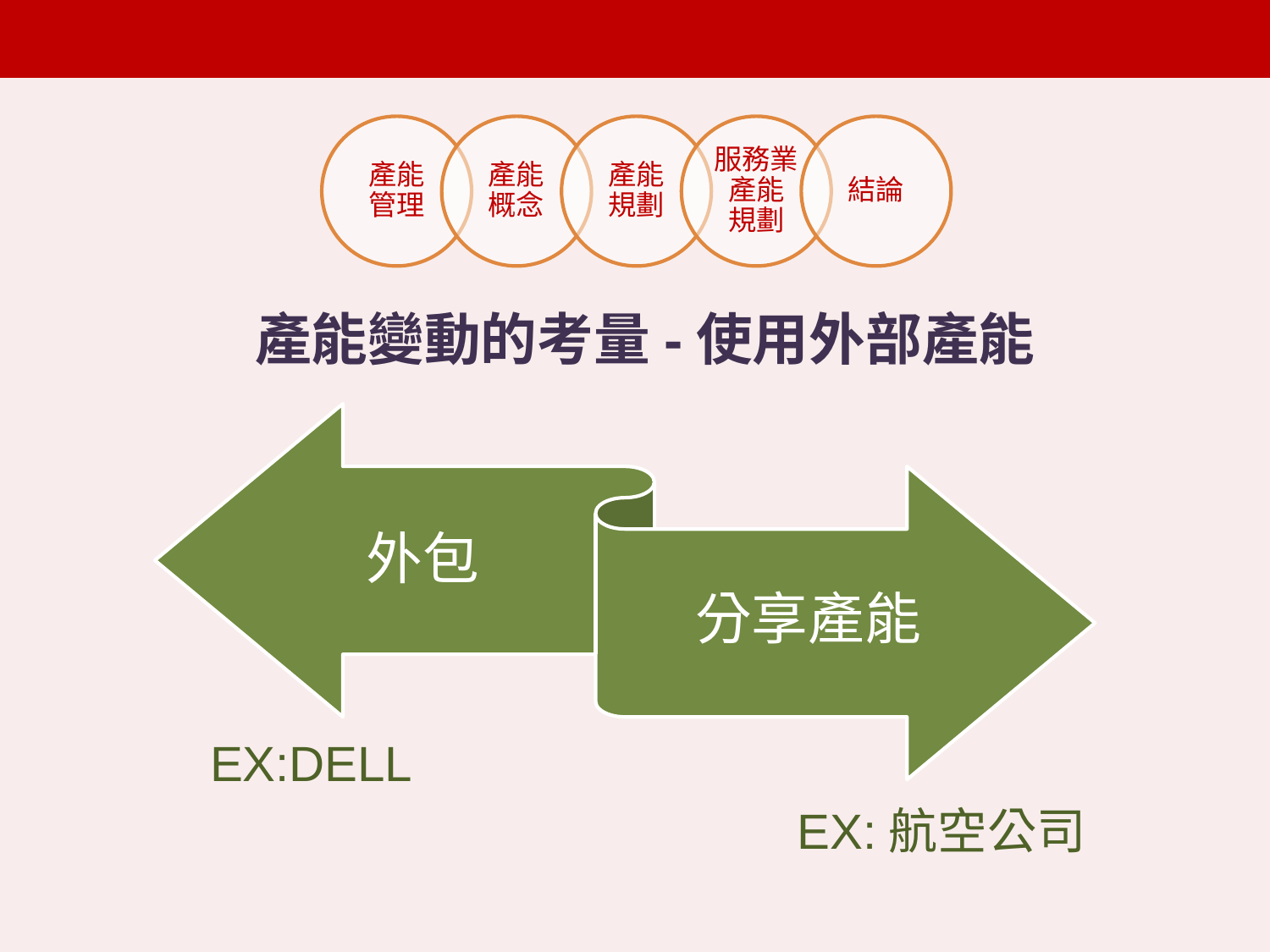

產能
管理
產能
概念
產能
規劃
服務業產能
規劃
結論
             產能變動的考量-使用外部產能

外包
分享產能
EX:DELL
EX:航空公司